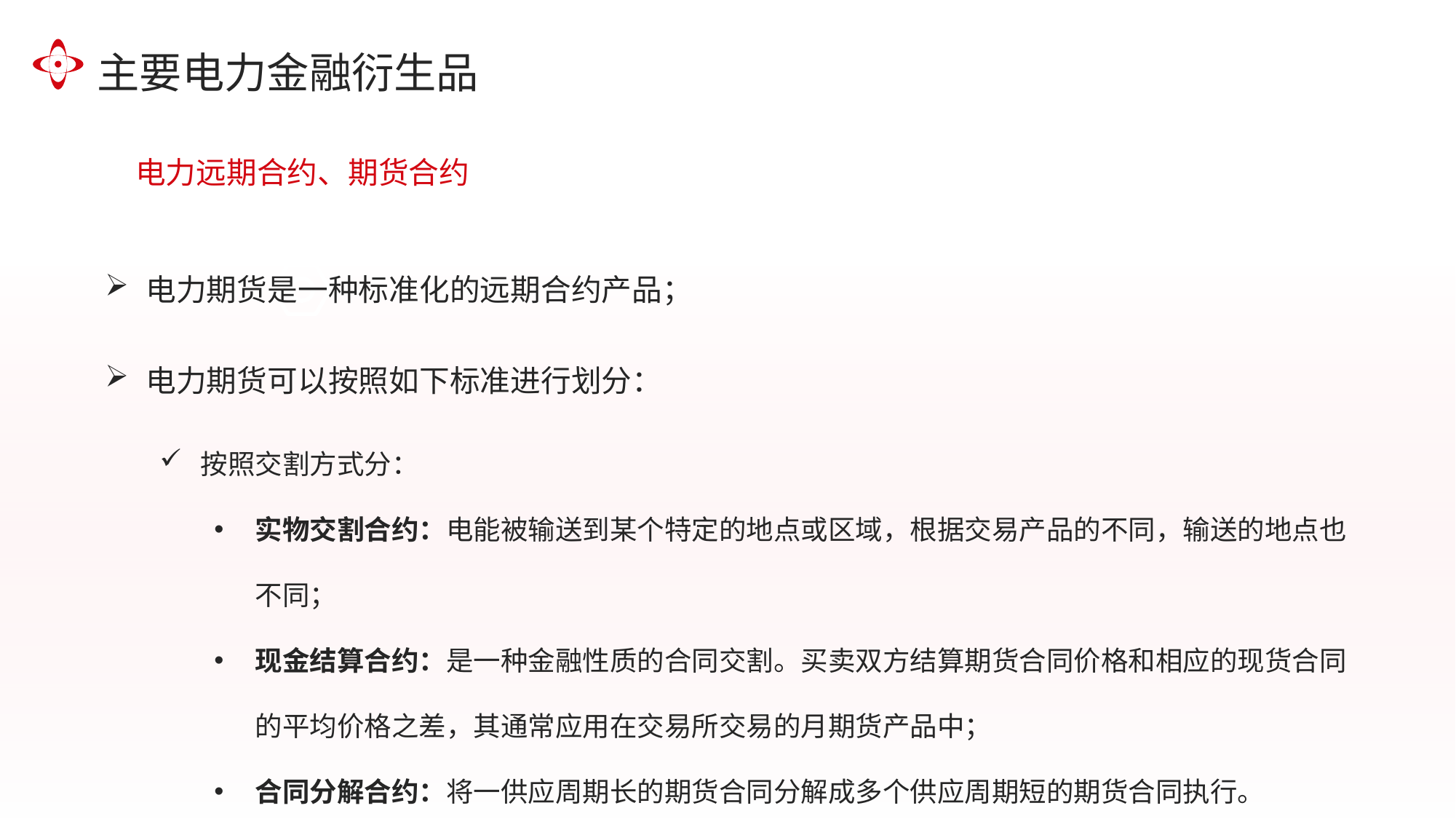

主要电力金融衍生品

电力远期合约、期货合约
电力期货是一种标准化的远期合约产品；
电力期货可以按照如下标准进行划分：
按照交割方式分：
实物交割合约：电能被输送到某个特定的地点或区域，根据交易产品的不同，输送的地点也不同；
现金结算合约：是一种金融性质的合同交割。买卖双方结算期货合同价格和相应的现货合同的平均价格之差，其通常应用在交易所交易的月期货产品中；
合同分解合约：将一供应周期长的期货合同分解成多个供应周期短的期货合同执行。